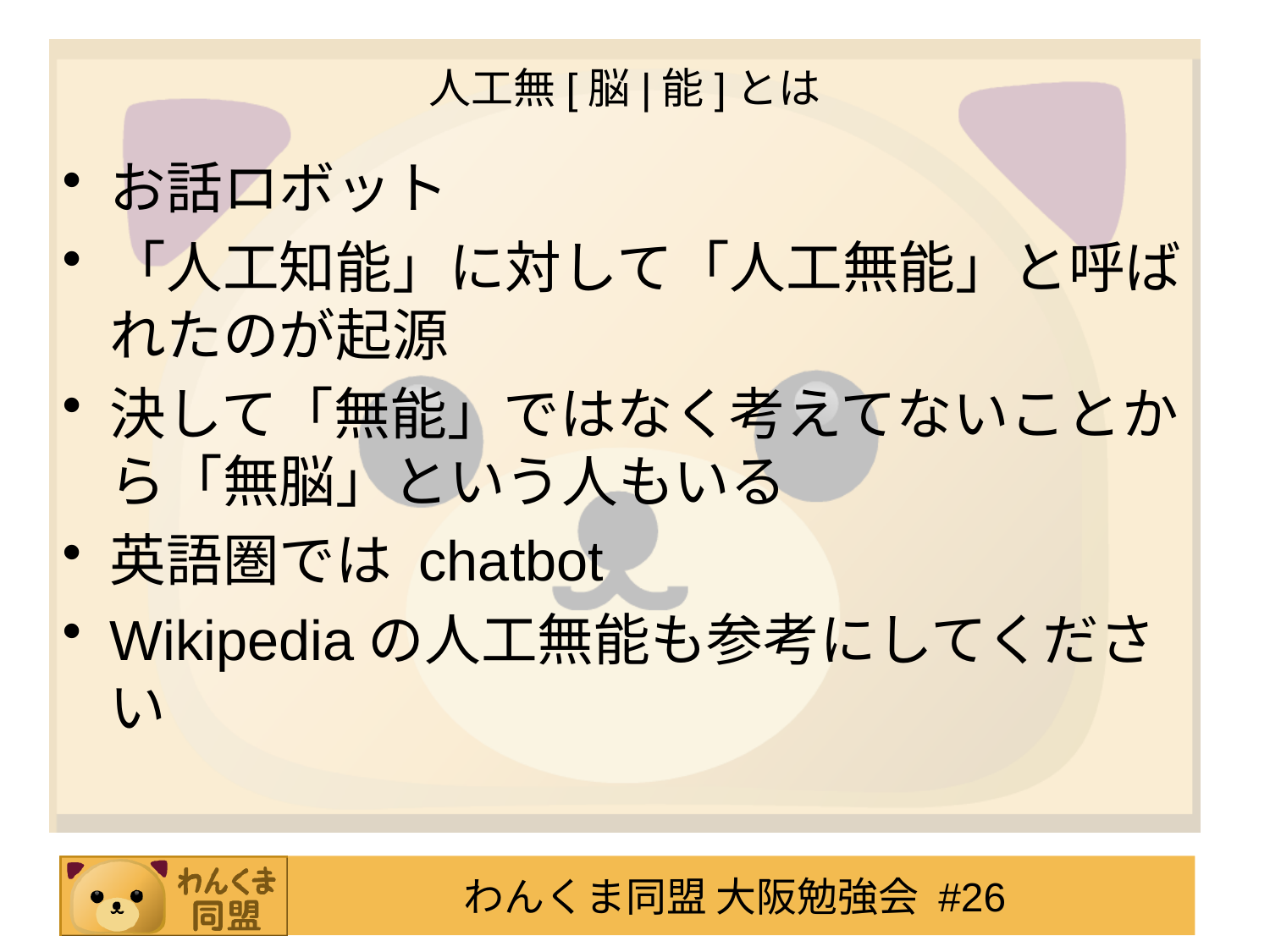

人工無[脳|能]とは
お話ロボット
「人工知能」に対して「人工無能」と呼ばれたのが起源
決して「無能」ではなく考えてないことから「無脳」という人もいる
英語圏では chatbot
Wikipediaの人工無能も参考にしてください